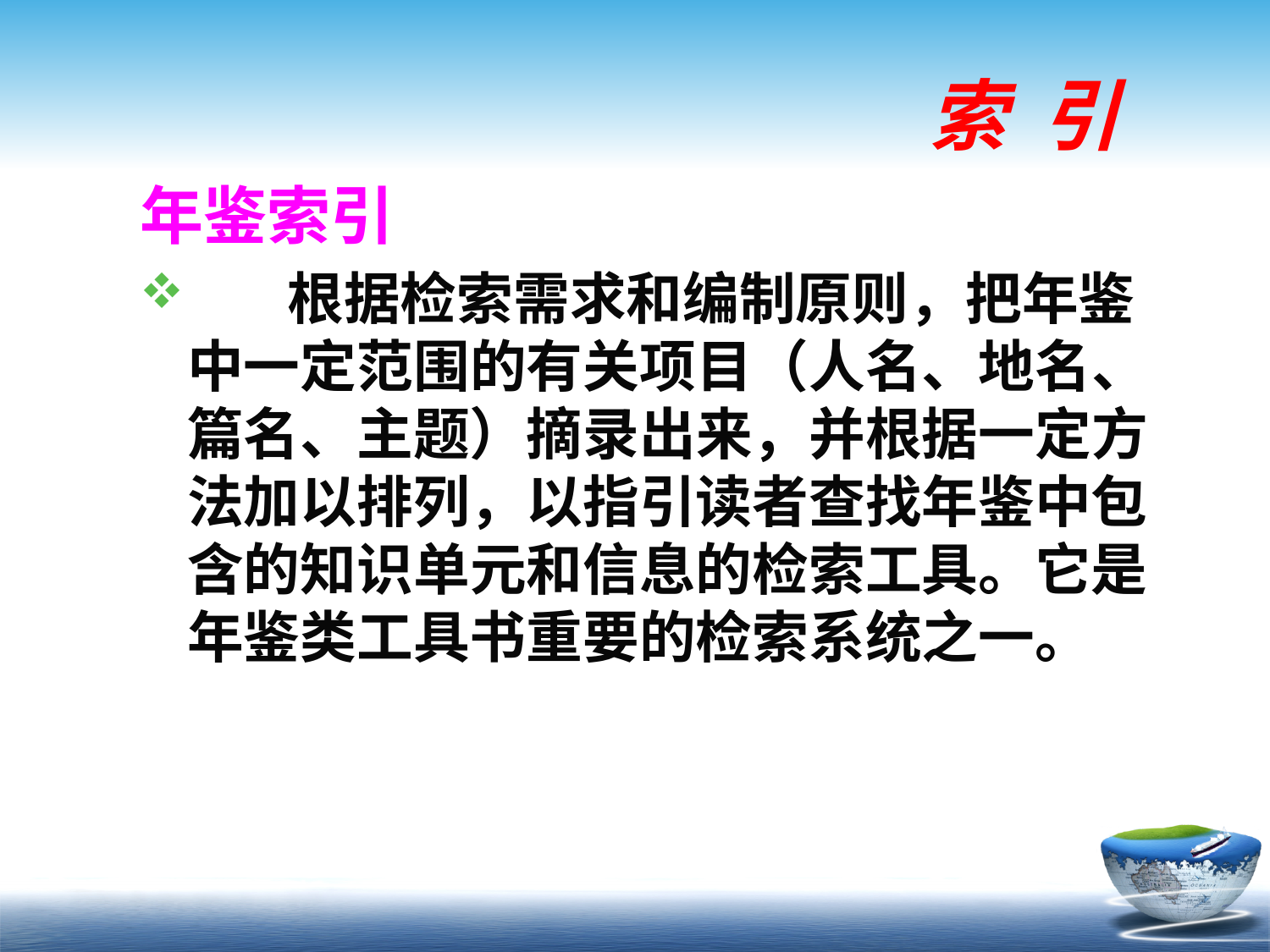

# 索  引
年鉴索引
        根据检索需求和编制原则，把年鉴中一定范围的有关项目（人名、地名、篇名、主题）摘录出来，并根据一定方法加以排列，以指引读者查找年鉴中包含的知识单元和信息的检索工具。它是年鉴类工具书重要的检索系统之一。